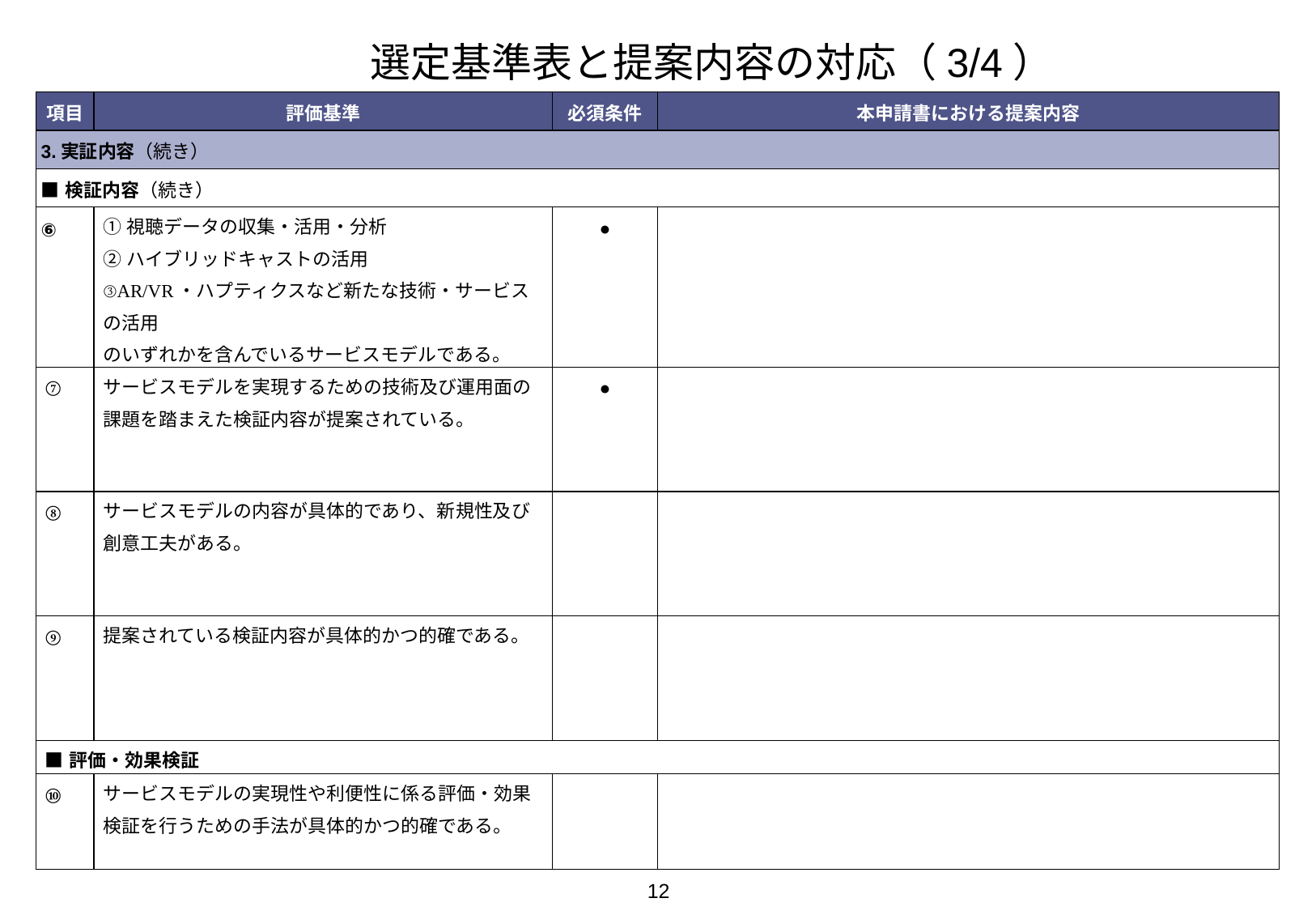

選定基準表と提案内容の対応（3/4）
| 項目 | 評価基準 | 必須条件 | 本申請書における提案内容 |
| --- | --- | --- | --- |
| 3.実証内容（続き） |  |  |  |
| ■検証内容（続き） |  |  |  |
| ⑥ | ①視聴データの収集・活用・分析 ②ハイブリッドキャストの活用 ③AR/VR・ハプティクスなど新たな技術・サービスの活用 のいずれかを含んでいるサービスモデルである。 | ● |  |
| ⑦ | サービスモデルを実現するための技術及び運用面の課題を踏まえた検証内容が提案されている。 | ● |  |
| ⑧ | サービスモデルの内容が具体的であり、新規性及び創意工夫がある。 |  |  |
| ⑨ | 提案されている検証内容が具体的かつ的確である。 |  |  |
| ■評価・効果検証 |  |  |  |
| ⑩ | サービスモデルの実現性や利便性に係る評価・効果検証を行うための手法が具体的かつ的確である。 |  |  |